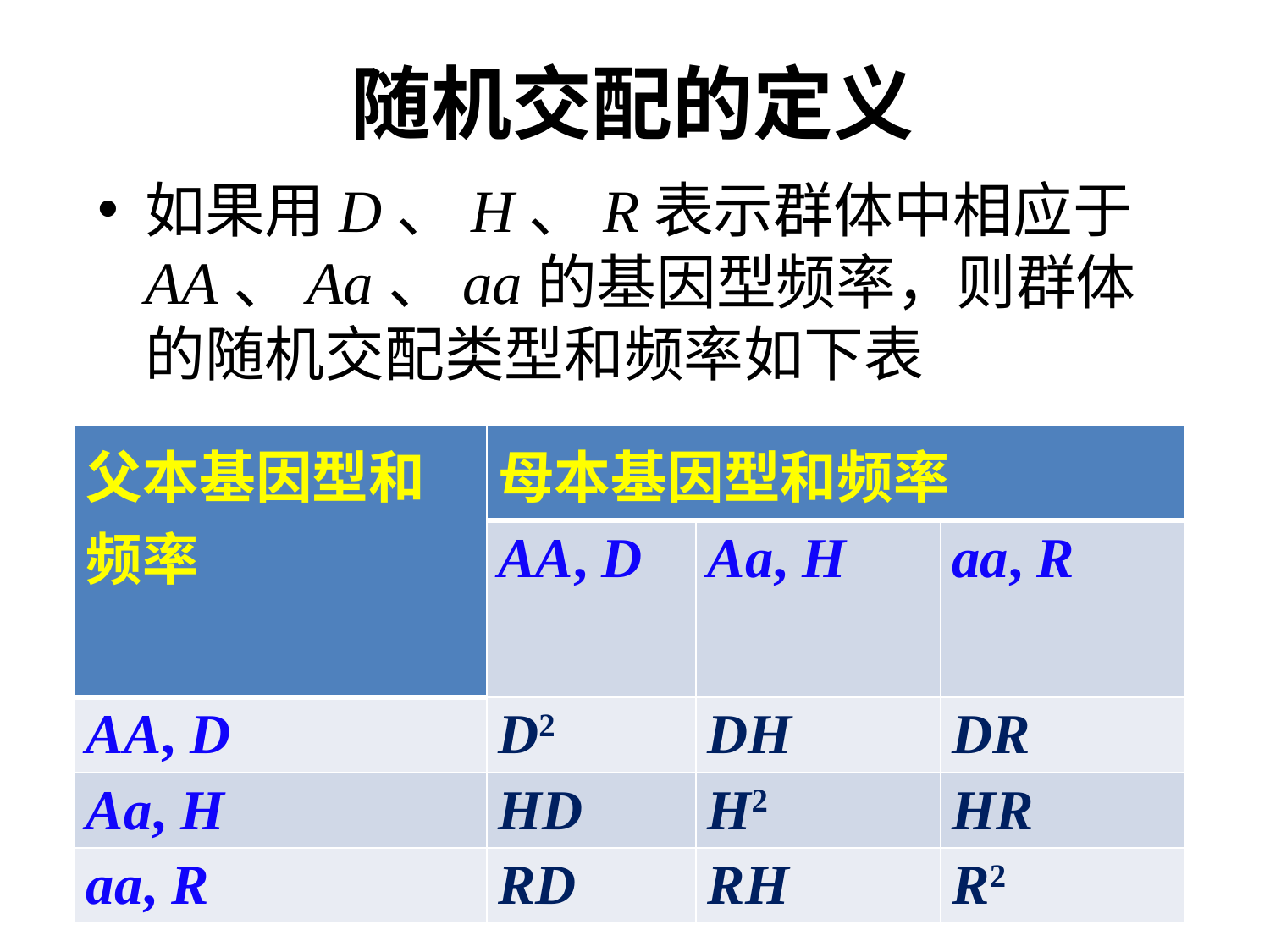

# 随机交配的定义
如果用D、H、R表示群体中相应于AA、Aa、aa的基因型频率，则群体的随机交配类型和频率如下表
| 父本基因型和频率 | 母本基因型和频率 |  |  |
| --- | --- | --- | --- |
|  | AA, D | Aa, H | aa, R |
| AA, D | D2 | DH | DR |
| Aa, H | HD | H2 | HR |
| aa, R | RD | RH | R2 |